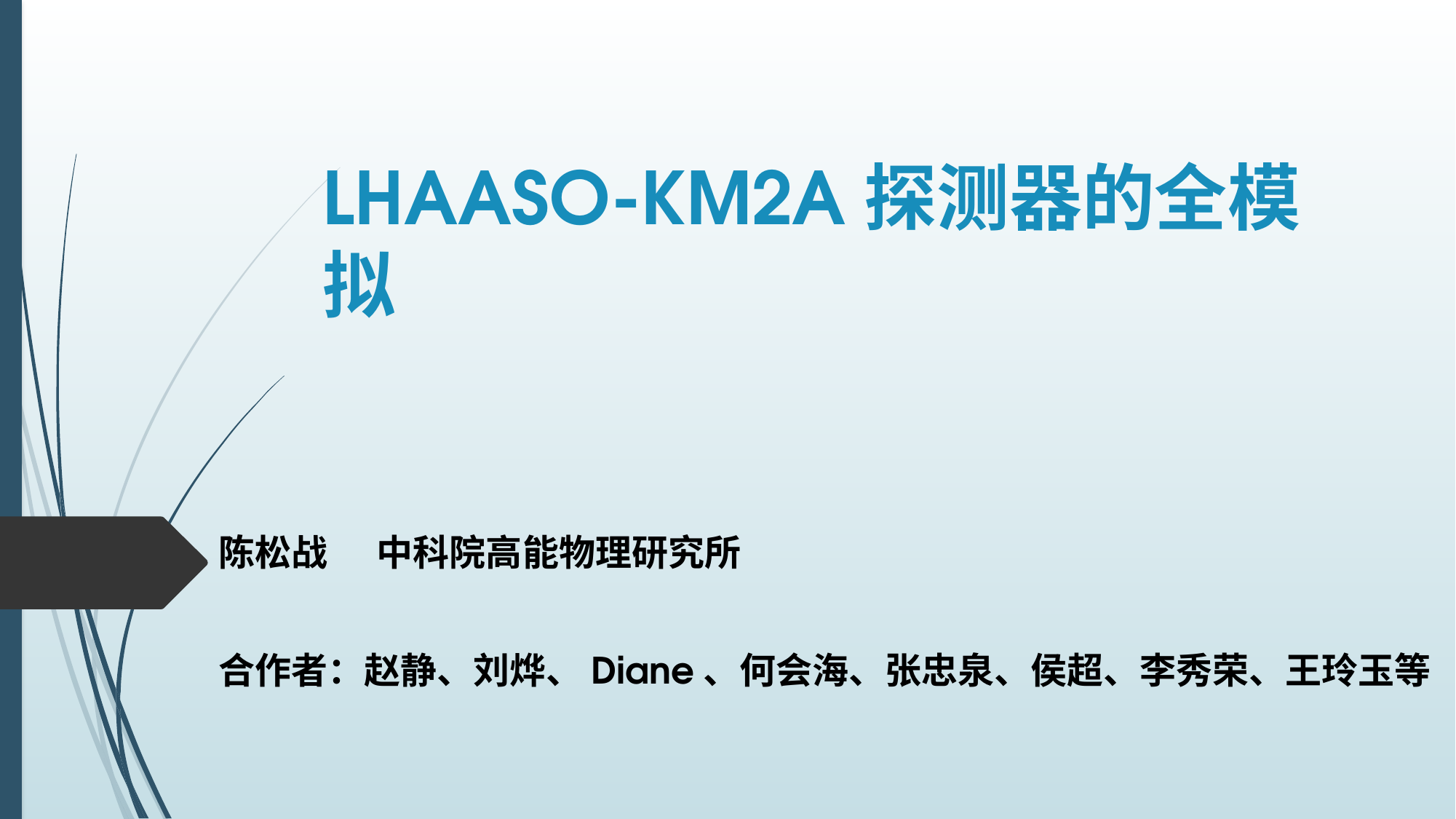

# LHAASO-KM2A探测器的全模拟
陈松战      中科院高能物理研究所

合作者：赵静、刘烨、Diane、何会海、张忠泉、侯超、李秀荣、王玲玉等